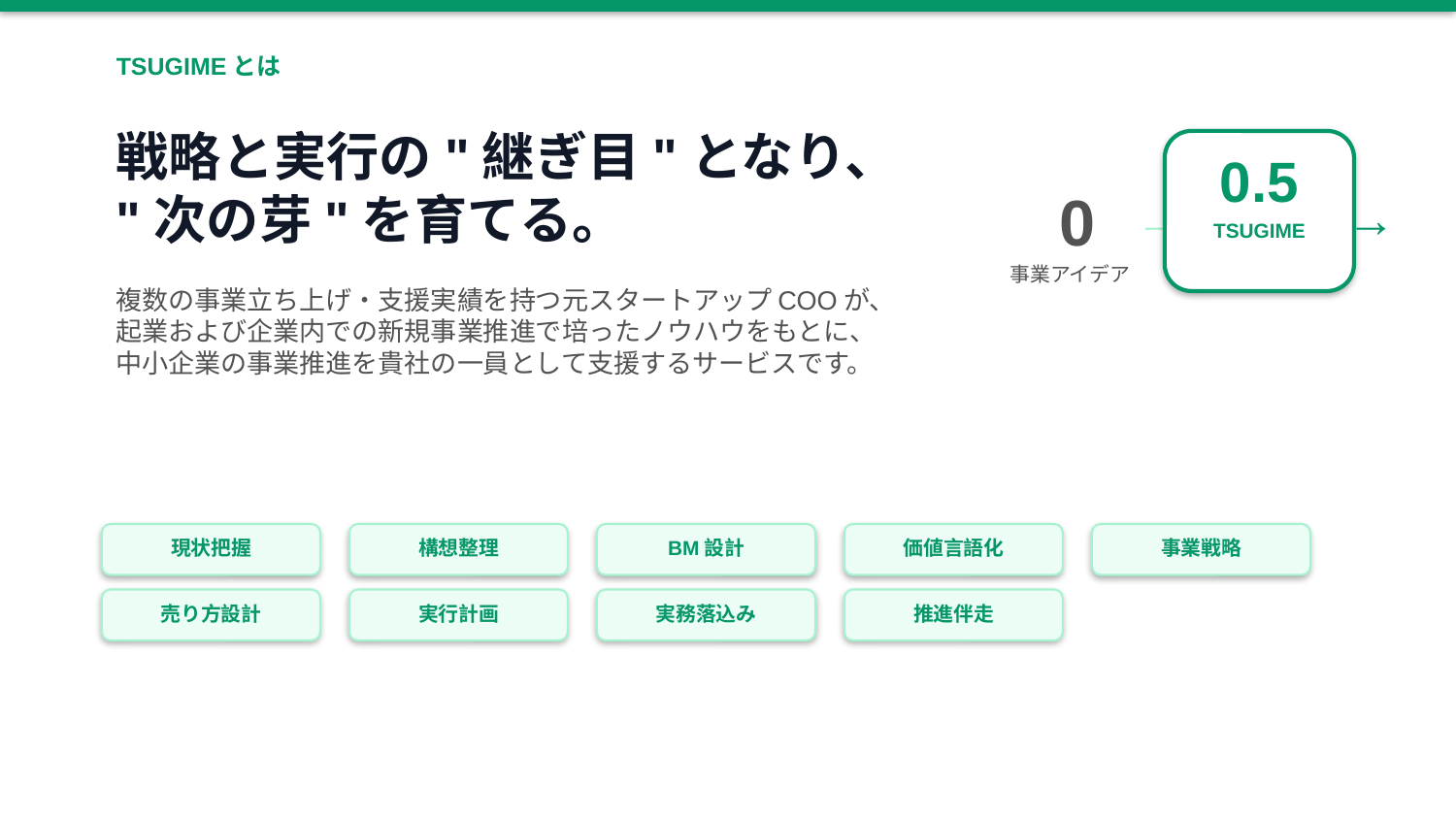

TSUGIMEとは
戦略と実行の"継ぎ目"となり、
"次の芽"を育てる。

0.5
0
→
→
TSUGIME
事業アイデア
複数の事業立ち上げ・支援実績を持つ元スタートアップCOOが、起業および企業内での新規事業推進で培ったノウハウをもとに、中小企業の事業推進を貴社の一員として支援するサービスです。

現状把握
構想整理
BM設計
価値言語化
事業戦略

売り方設計
実行計画
実務落込み
推進伴走